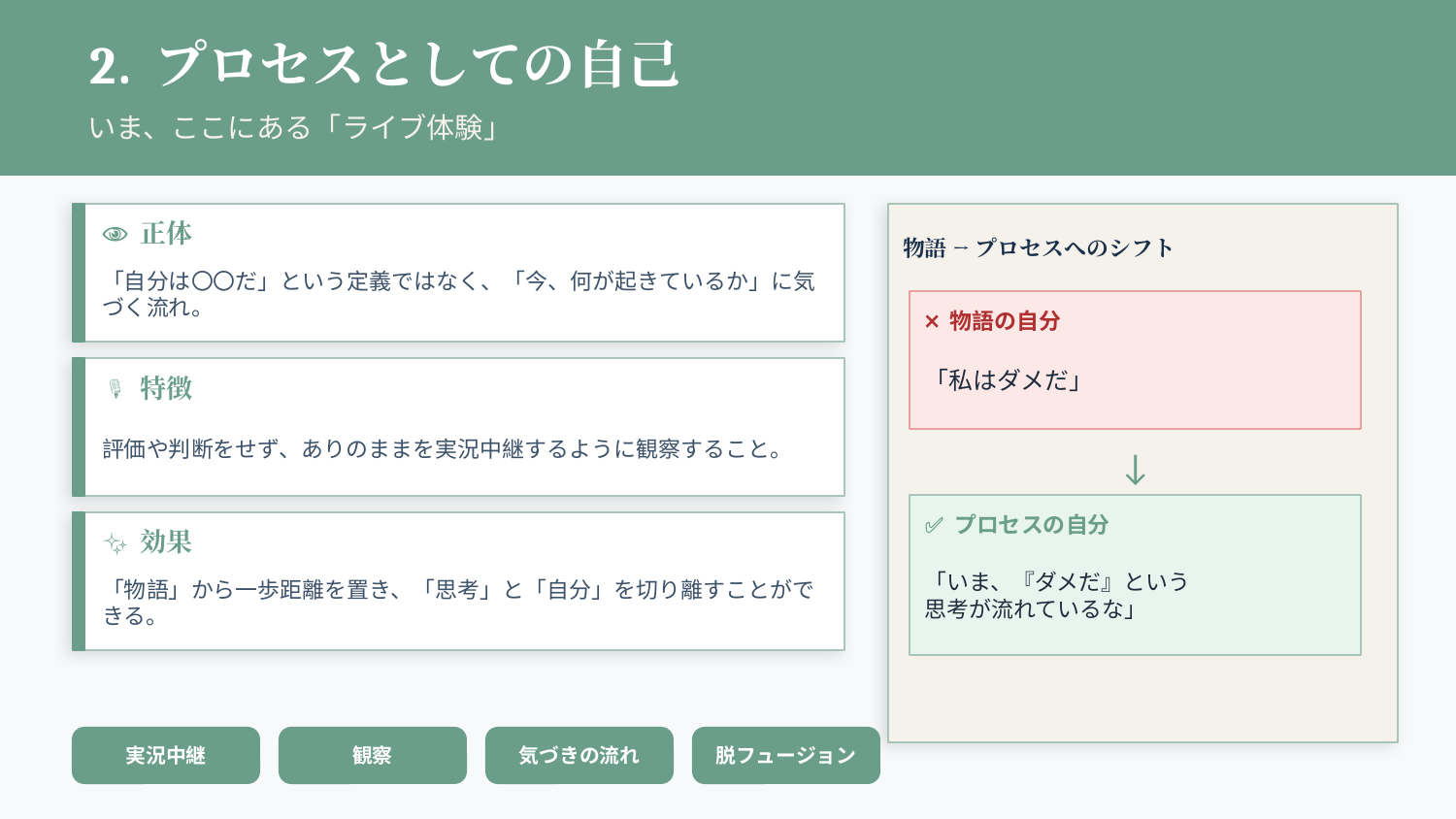

2. プロセスとしての自己

2
いま、ここにある「ライブ体験」

👁 正体
物語 → プロセスへのシフト
「自分は〇〇だ」という定義ではなく、「今、何が起きているか」に気づく流れ。

❌ 物語の自分
「私はダメだ」

🎙 特徴
評価や判断をせず、ありのままを実況中継するように観察すること。
↓

✅ プロセスの自分

✨ 効果
「いま、『ダメだ』という
思考が流れているな」
「物語」から一歩距離を置き、「思考」と「自分」を切り離すことができる。

実況中継

観察

気づきの流れ

脱フュージョン